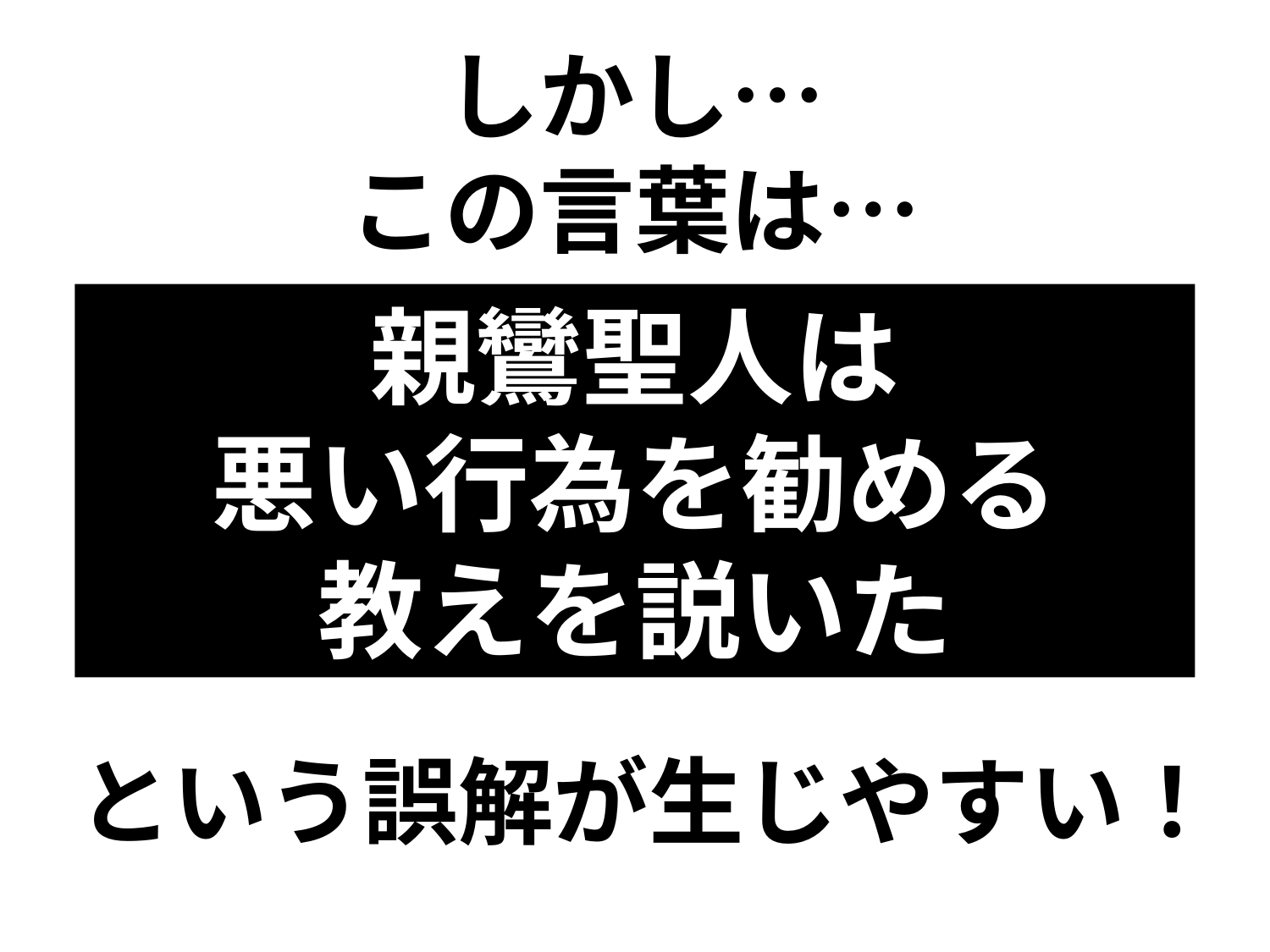

しかし…
この言葉は…
親鸞聖人は
悪い行為を勧める
教えを説いた
という誤解が生じやすい！